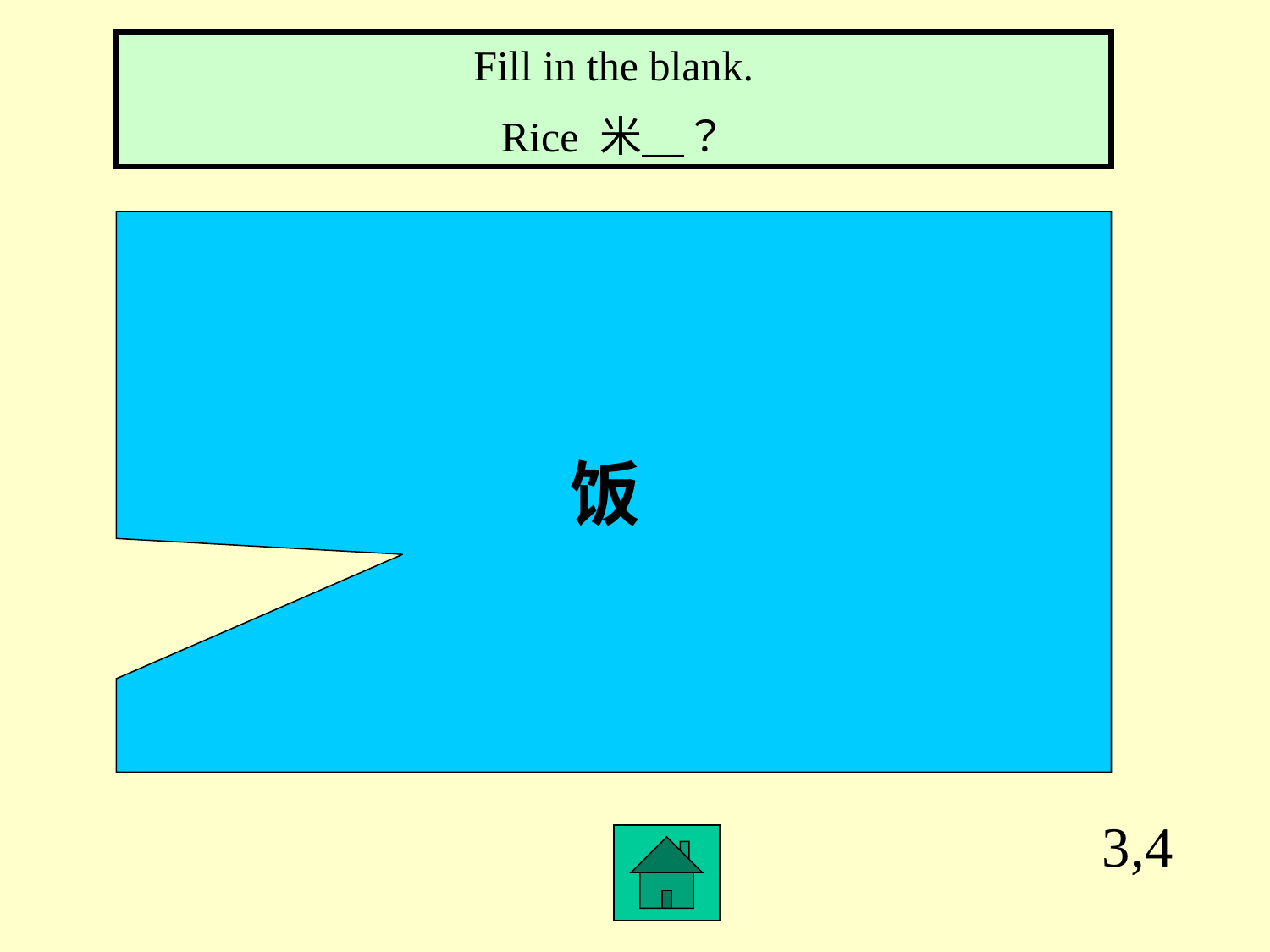

Fill in the blank.
Rice 米＿？
饭
3,4